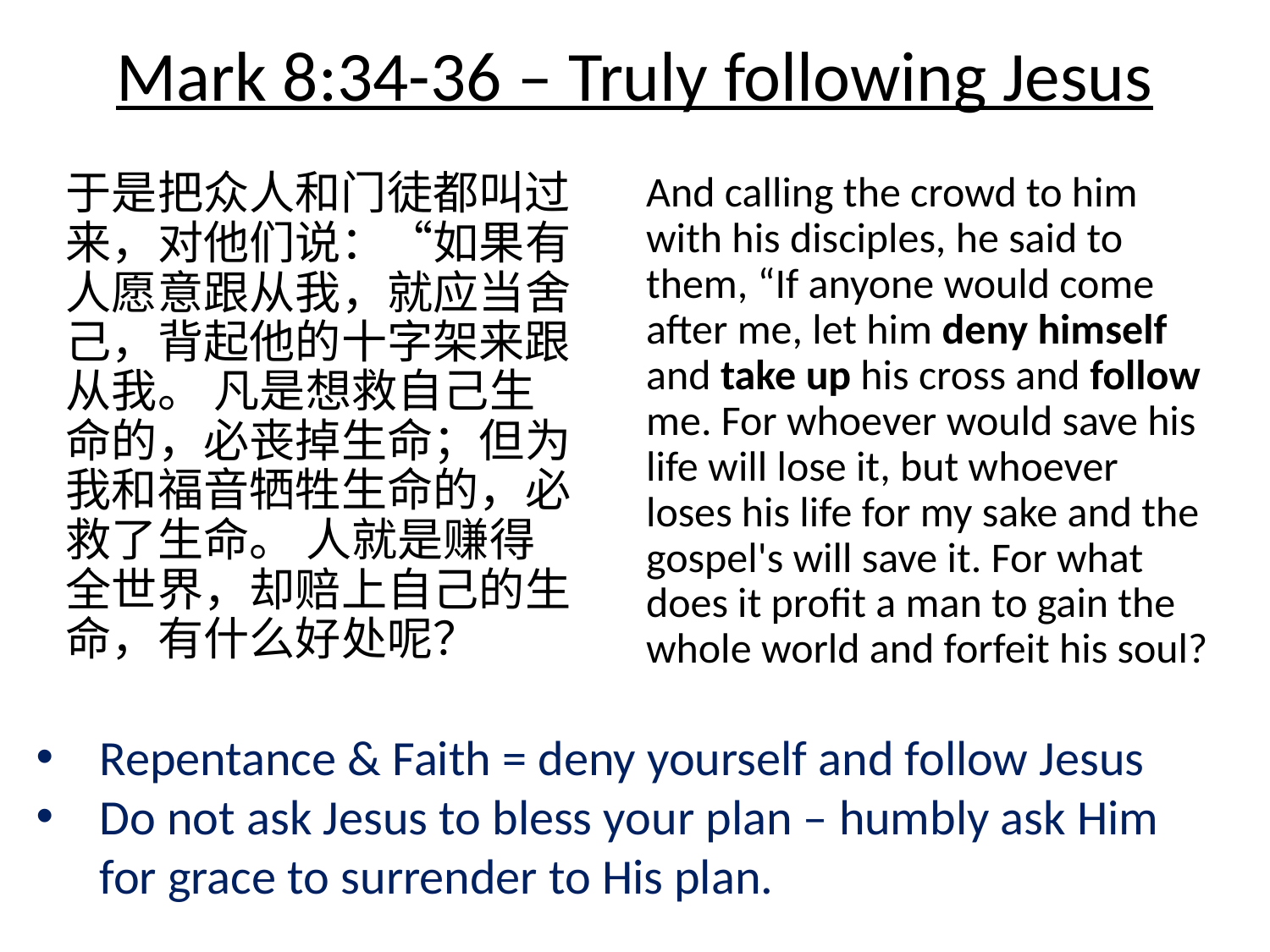

# Mark 8:34-36 – Truly following Jesus
于是把众人和门徒都叫过来，对他们说：“如果有人愿意跟从我，就应当舍己，背起他的十字架来跟从我。 凡是想救自己生命的，必丧掉生命；但为我和福音牺牲生命的，必救了生命。 人就是赚得全世界，却赔上自己的生命，有什么好处呢？
And calling the crowd to him with his disciples, he said to them, “If anyone would come after me, let him deny himself and take up his cross and follow me. For whoever would save his life will lose it, but whoever loses his life for my sake and the gospel's will save it. ​For what does it profit a man to gain the whole world and forfeit his soul?
Repentance & Faith = deny yourself and follow Jesus
Do not ask Jesus to bless your plan – humbly ask Him for grace to surrender to His plan.